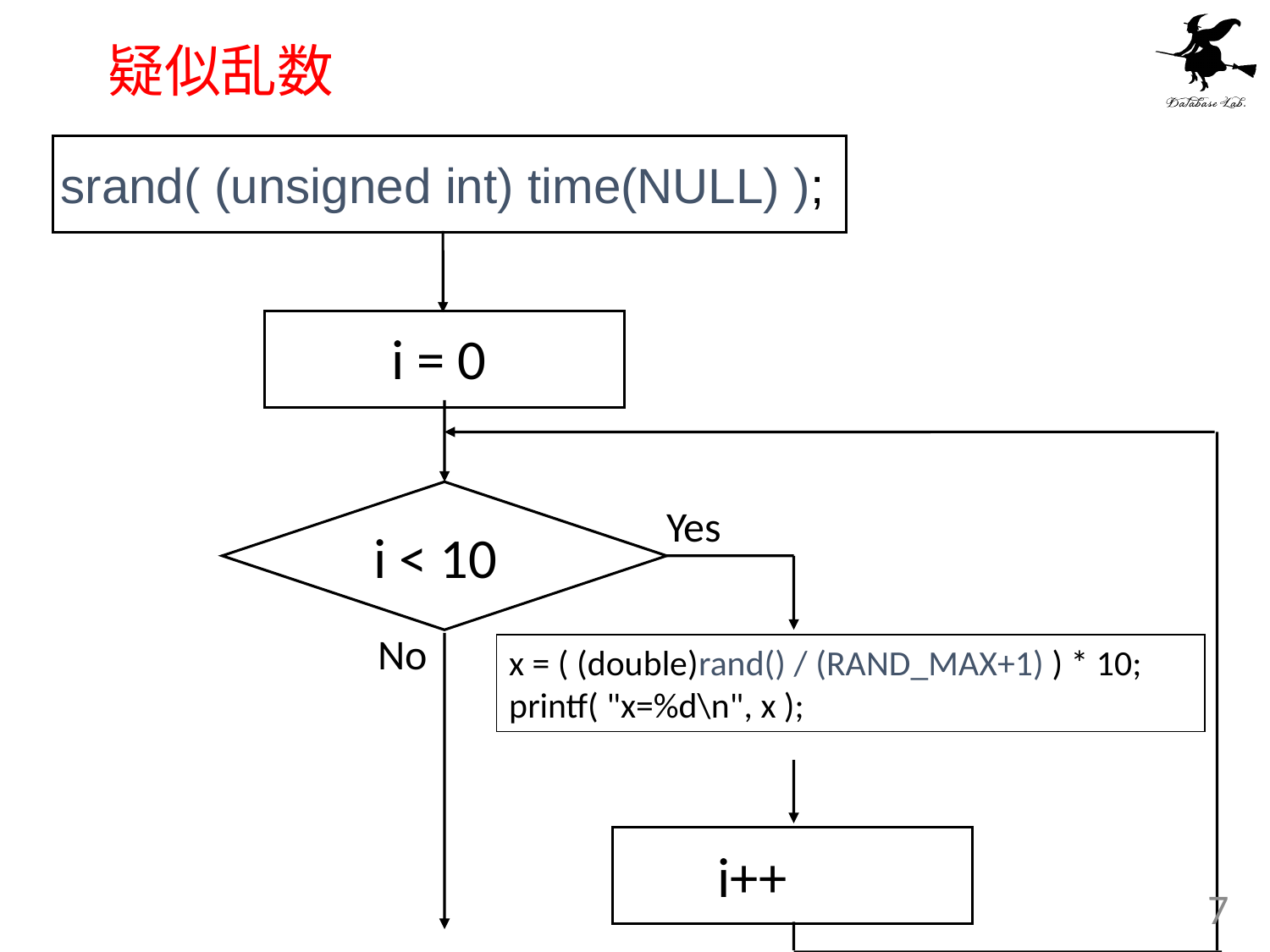

# 疑似乱数

srand( (unsigned int) time(NULL) );

i = 0

Yes
i < 10

No

x = ( (double)rand() / (RAND_MAX+1) ) * 10; printf( "x=%d\n", x );

i++
7